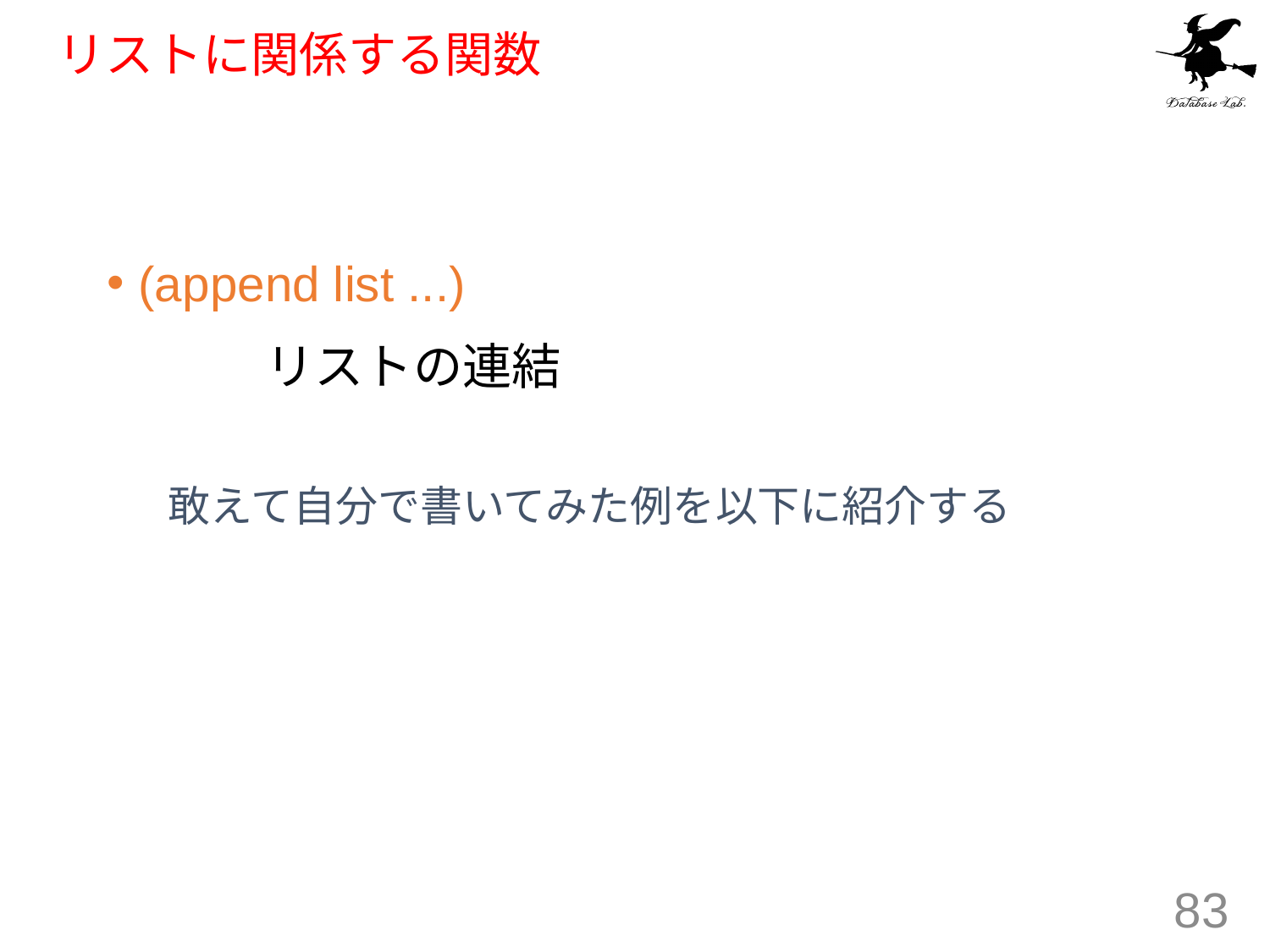

# リストに関係する関数
(append list ...)
		リストの連結
敢えて自分で書いてみた例を以下に紹介する
83